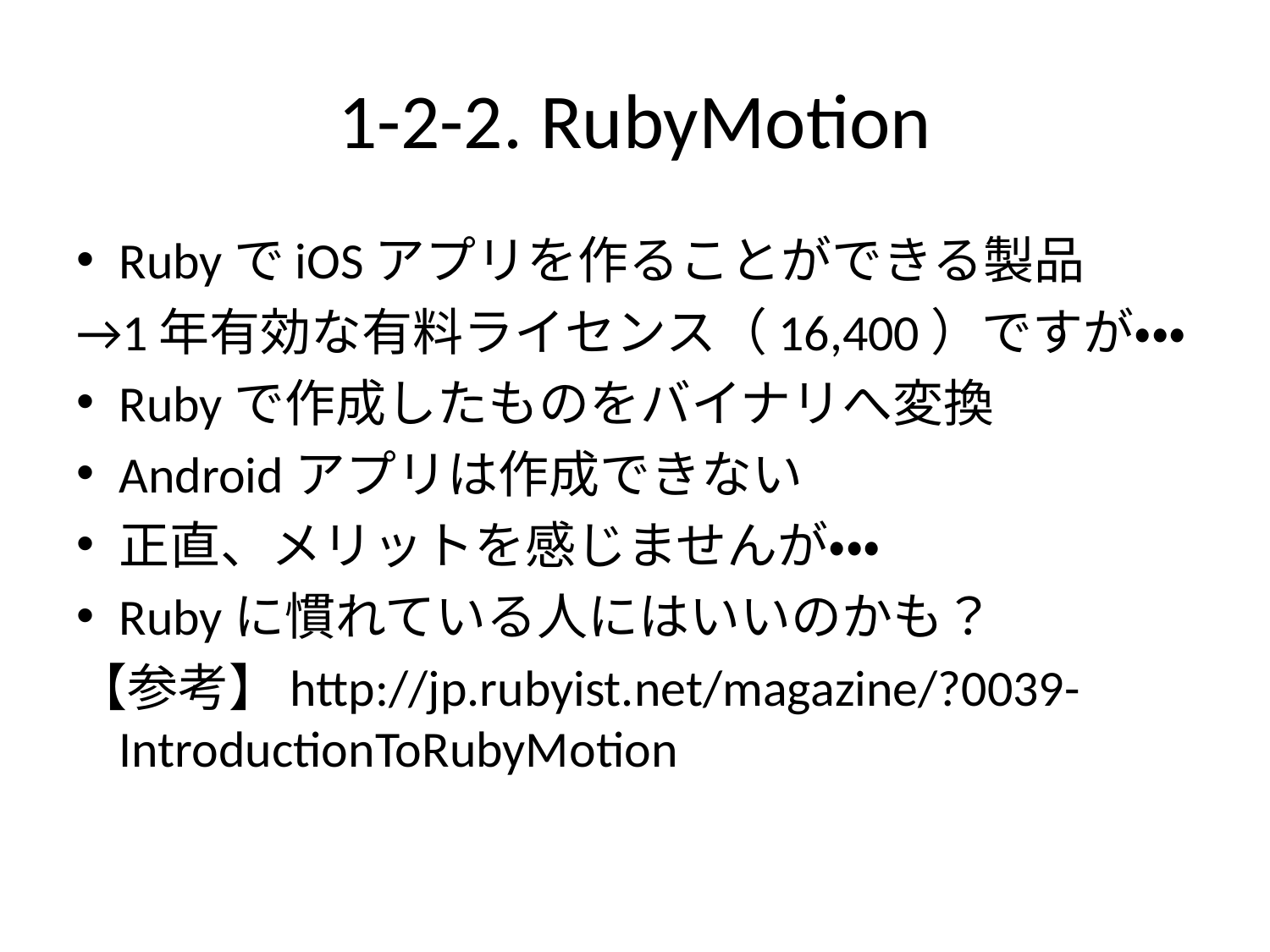

# 1-2-2. RubyMotion
RubyでiOSアプリを作ることができる製品
→1年有効な有料ライセンス（16,400）ですが・・・
Rubyで作成したものをバイナリへ変換
Androidアプリは作成できない
正直、メリットを感じませんが・・・
Rubyに慣れている人にはいいのかも？
【参考】http://jp.rubyist.net/magazine/?0039-IntroductionToRubyMotion